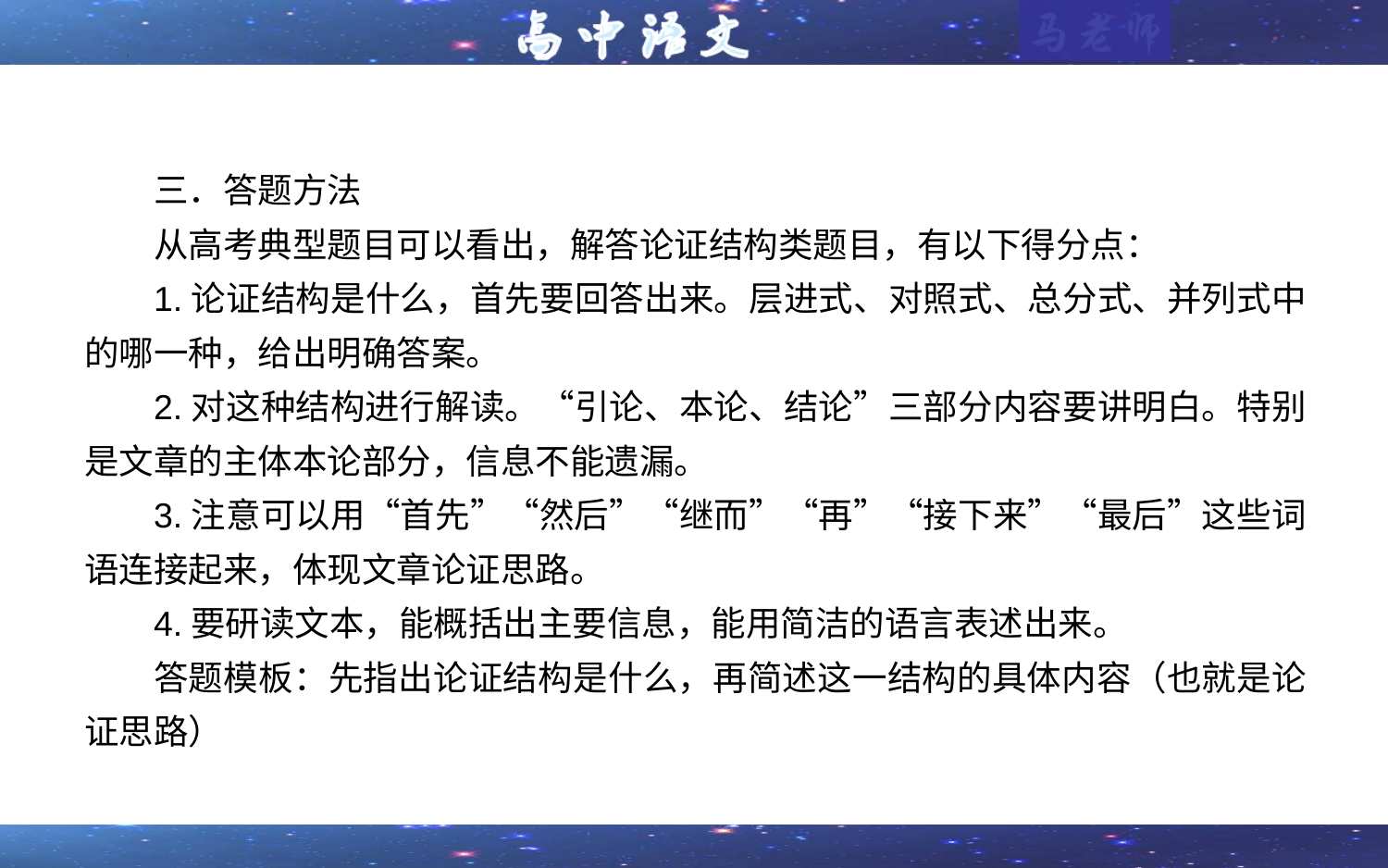

三．答题方法
从高考典型题目可以看出，解答论证结构类题目，有以下得分点：
1.论证结构是什么，首先要回答出来。层进式、对照式、总分式、并列式中的哪一种，给出明确答案。
2.对这种结构进行解读。“引论、本论、结论”三部分内容要讲明白。特别是文章的主体本论部分，信息不能遗漏。
3.注意可以用“首先”“然后”“继而”“再”“接下来”“最后”这些词语连接起来，体现文章论证思路。
4.要研读文本，能概括出主要信息，能用简洁的语言表述出来。
答题模板：先指出论证结构是什么，再简述这一结构的具体内容（也就是论证思路）